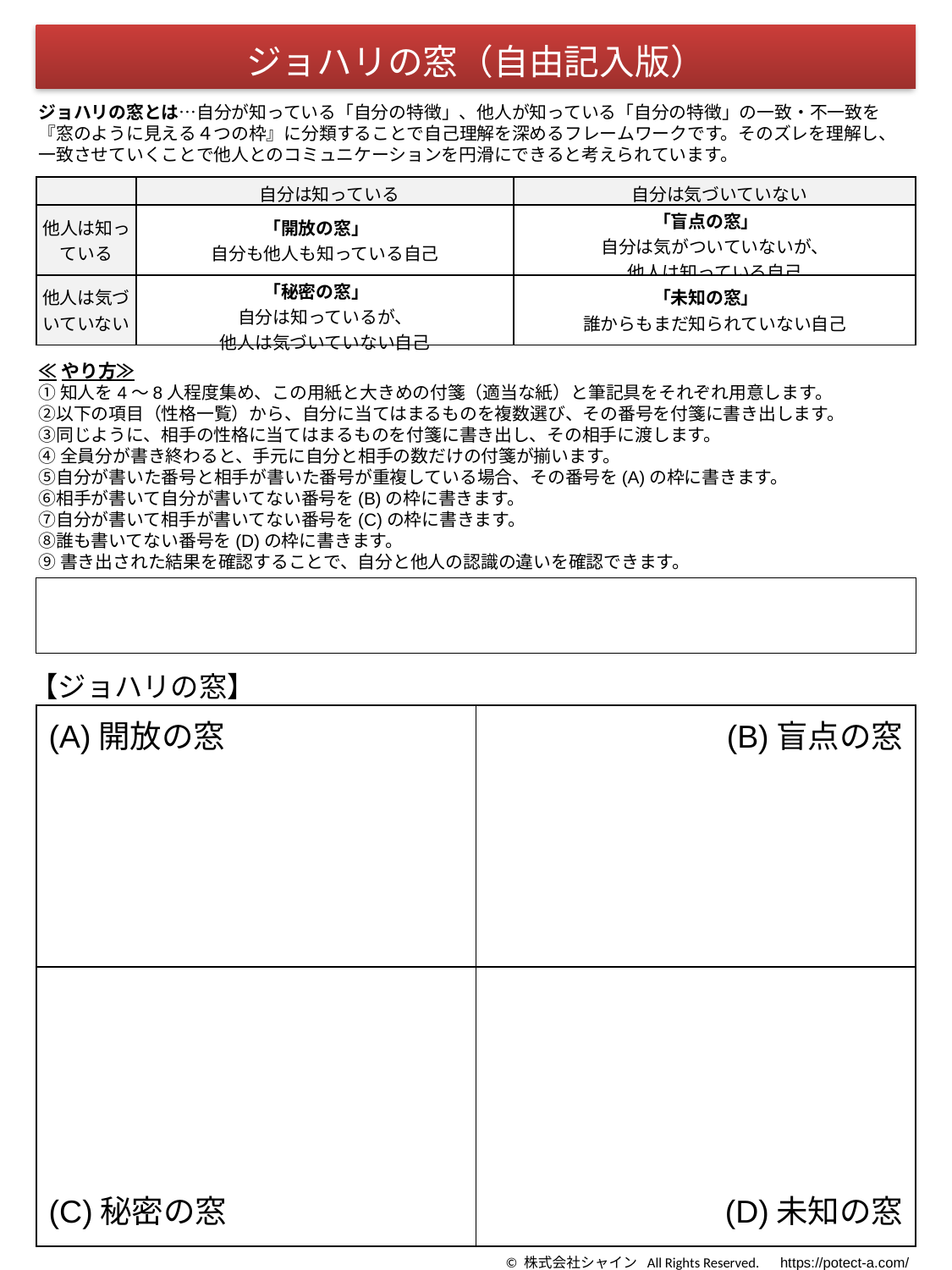

ジョハリの窓（自由記入版）
ジョハリの窓とは…自分が知っている「自分の特徴」、他人が知っている「自分の特徴」の一致・不一致を『窓のように見える４つの枠』に分類することで自己理解を深めるフレームワークです。そのズレを理解し、一致させていくことで他人とのコミュニケーションを円滑にできると考えられています。

≪やり方≫
①知人を4～8人程度集め、この用紙と大きめの付箋（適当な紙）と筆記具をそれぞれ用意します。
②以下の項目（性格一覧）から、自分に当てはまるものを複数選び、その番号を付箋に書き出します。
③同じように、相手の性格に当てはまるものを付箋に書き出し、その相手に渡します。
④全員分が書き終わると、手元に自分と相手の数だけの付箋が揃います。
⑤自分が書いた番号と相手が書いた番号が重複している場合、その番号を(A)の枠に書きます。
⑥相手が書いて自分が書いてない番号を(B)の枠に書きます。
⑦自分が書いて相手が書いてない番号を(C)の枠に書きます。
⑧誰も書いてない番号を(D)の枠に書きます。
⑨書き出された結果を確認することで、自分と他人の認識の違いを確認できます。

|  | 自分は知っている | 自分は気づいていない |
| --- | --- | --- |
| 他人は知っている | 「開放の窓」　 自分も他人も知っている自己 | 「盲点の窓」　 自分は気がついていないが、 他人は知っている自己 |
| 他人は気づいていない | 「秘密の窓」　 自分は知っているが、 他人は気づいていない自己 | 「未知の窓」　 誰からもまだ知られていない自己 |

【ジョハリの窓】
| (A)開放の窓 | (B)盲点の窓 |
| --- | --- |
| (C)秘密の窓 | (D)未知の窓 |
© 株式会社シャイン  All Rights Reserved.　https://potect-a.com/